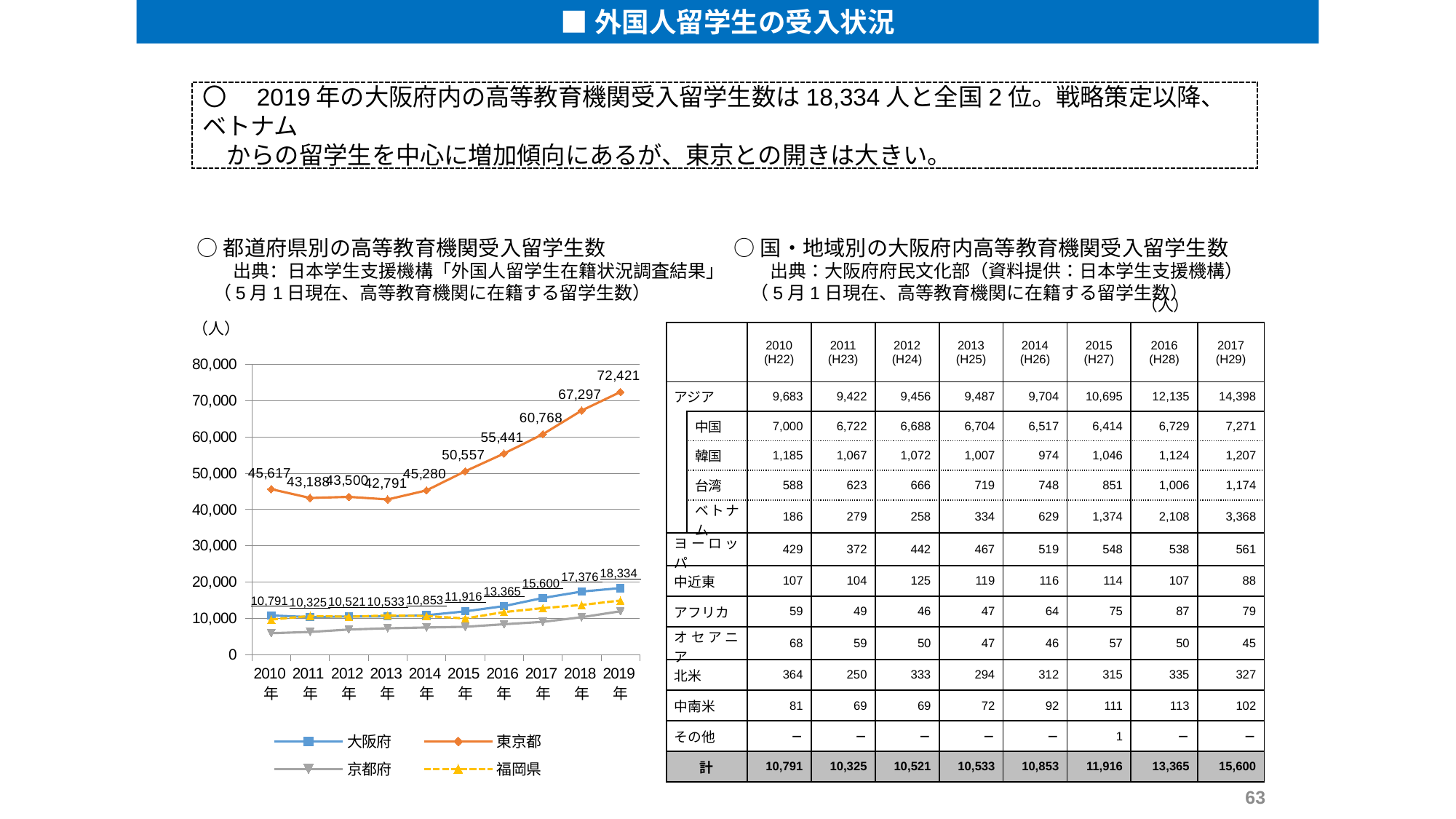

■外国人留学生の受入状況
〇　2019年の大阪府内の高等教育機関受入留学生数は18,334人と全国2位。戦略策定以降、ベトナム
　からの留学生を中心に増加傾向にあるが、東京との開きは大きい。
○都道府県別の高等教育機関受入留学生数
　　出典：日本学生支援機構「外国人留学生在籍状況調査結果」
   （5月1日現在、高等教育機関に在籍する留学生数）
○国・地域別の大阪府内高等教育機関受入留学生数
　　出典：大阪府府民文化部（資料提供：日本学生支援機構）
   （5月1日現在、高等教育機関に在籍する留学生数）
|  |  |  |  |  |  |  |  | （人） |  |
| --- | --- | --- | --- | --- | --- | --- | --- | --- | --- |
|  |  | 2010 (H22) | 2011 (H23) | 2012 (H24) | 2013 (H25) | 2014 (H26) | 2015 (H27) | 2016 (H28) | 2017 (H29) |
| アジア |  | 9,683 | 9,422 | 9,456 | 9,487 | 9,704 | 10,695 | 12,135 | 14,398 |
|  | 中国 | 7,000 | 6,722 | 6,688 | 6,704 | 6,517 | 6,414 | 6,729 | 7,271 |
|  | 韓国 | 1,185 | 1,067 | 1,072 | 1,007 | 974 | 1,046 | 1,124 | 1,207 |
|  | 台湾 | 588 | 623 | 666 | 719 | 748 | 851 | 1,006 | 1,174 |
|  | ベトナム | 186 | 279 | 258 | 334 | 629 | 1,374 | 2,108 | 3,368 |
| ヨーロッパ |  | 429 | 372 | 442 | 467 | 519 | 548 | 538 | 561 |
| 中近東 |  | 107 | 104 | 125 | 119 | 116 | 114 | 107 | 88 |
| アフリカ |  | 59 | 49 | 46 | 47 | 64 | 75 | 87 | 79 |
| オセアニア |  | 68 | 59 | 50 | 47 | 46 | 57 | 50 | 45 |
| 北米 |  | 364 | 250 | 333 | 294 | 312 | 315 | 335 | 327 |
| 中南米 |  | 81 | 69 | 69 | 72 | 92 | 111 | 113 | 102 |
| その他 |  | － | － | － | － | － | 1 | － | － |
| 計 |  | 10,791 | 10,325 | 10,521 | 10,533 | 10,853 | 11,916 | 13,365 | 15,600 |
（人）

### Chart

| Category | 大阪府 | 東京都 | 京都府 | 福岡県 |
|---|---|---|---|---|
| 2010年 | 10791.0 | 45617.0 | 5896.0 | 9665.0 |
| 2011年 | 10325.0 | 43188.0 | 6246.0 | 10635.0 |
| 2012年 | 10521.0 | 43500.0 | 6900.0 | 10434.0 |
| 2013年 | 10533.0 | 42791.0 | 7243.0 | 10779.0 |
| 2014年 | 10853.0 | 45280.0 | 7470.0 | 10627.0 |
| 2015年 | 11916.0 | 50557.0 | 7667.0 | 9948.0 |
| 2016年 | 13365.0 | 55441.0 | 8368.0 | 11717.0 |
| 2017年 | 15600.0 | 60768.0 | 9031.0 | 12813.0 |
| 2018年 | 17376.0 | 67297.0 | 10299.0 | 13669.0 |
| 2019年 | 18334.0 | 72421.0 | 11946.0 | 14910.0 |
63